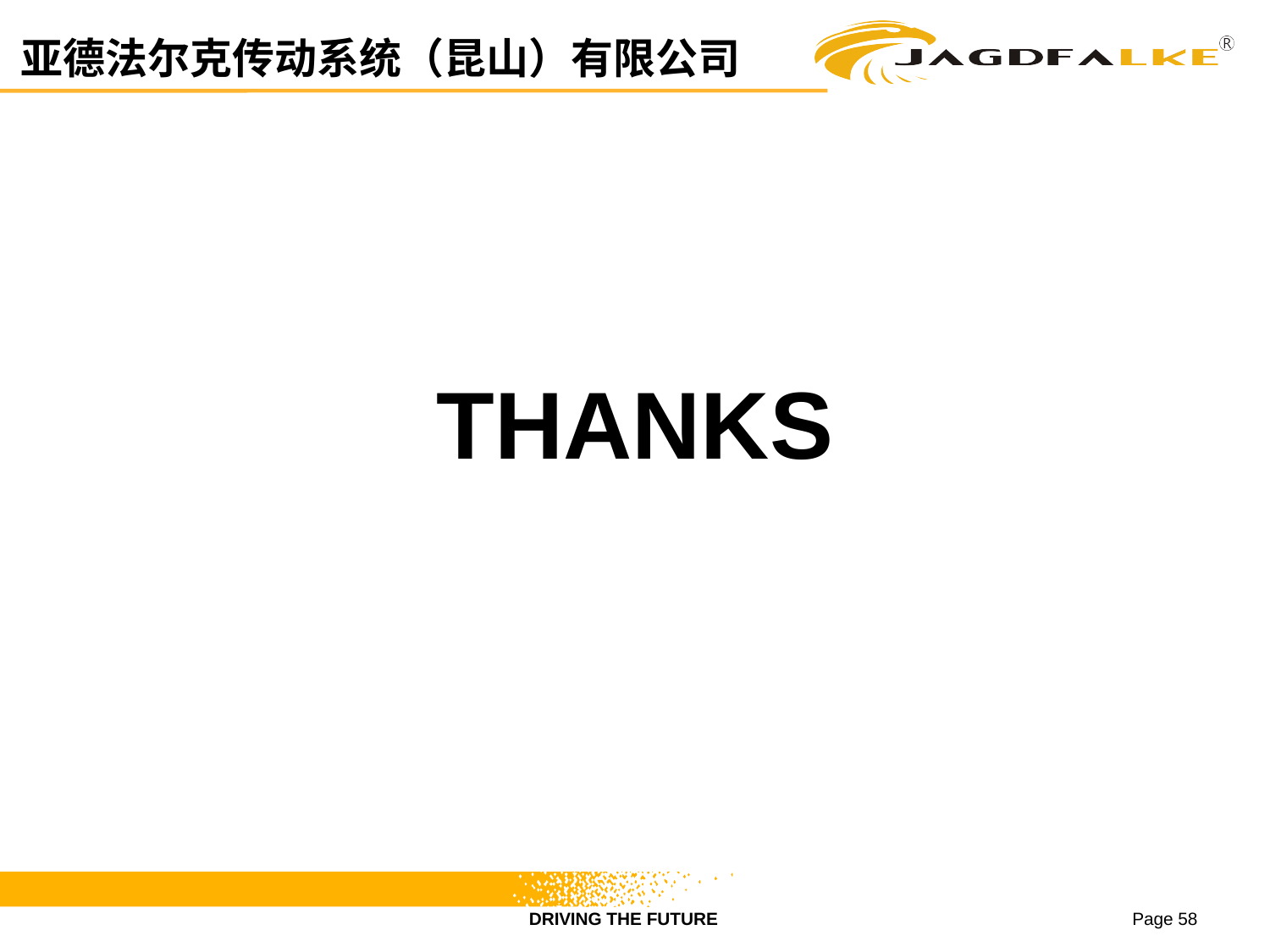

亚德法尔克传动系统（昆山）有限公司
THANKS
DRIVING THE FUTURE
Page 58